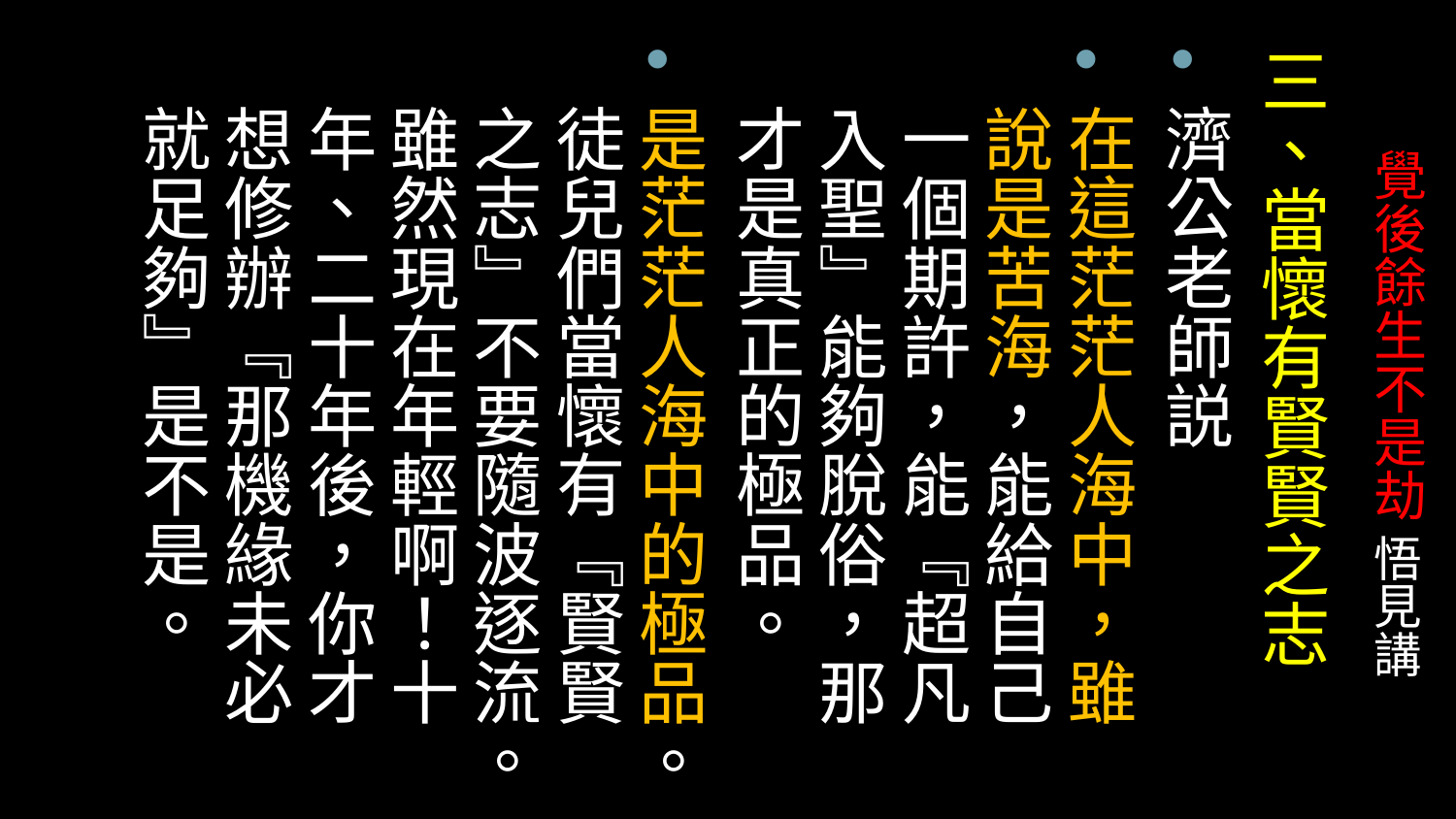

三、當懷有賢賢之志
濟公老師説
在這茫茫人海中，雖說是苦海，能給自己一個期許，能『超凡入聖』能夠脫俗，那才是真正的極品。
是茫茫人海中的極品。徒兒們當懷有『賢賢之志』不要隨波逐流。雖然現在年輕啊！十年、二十年後，你才想修辦『那機緣未必就足夠』是不是。

# 覺後餘生不是劫 悟見講